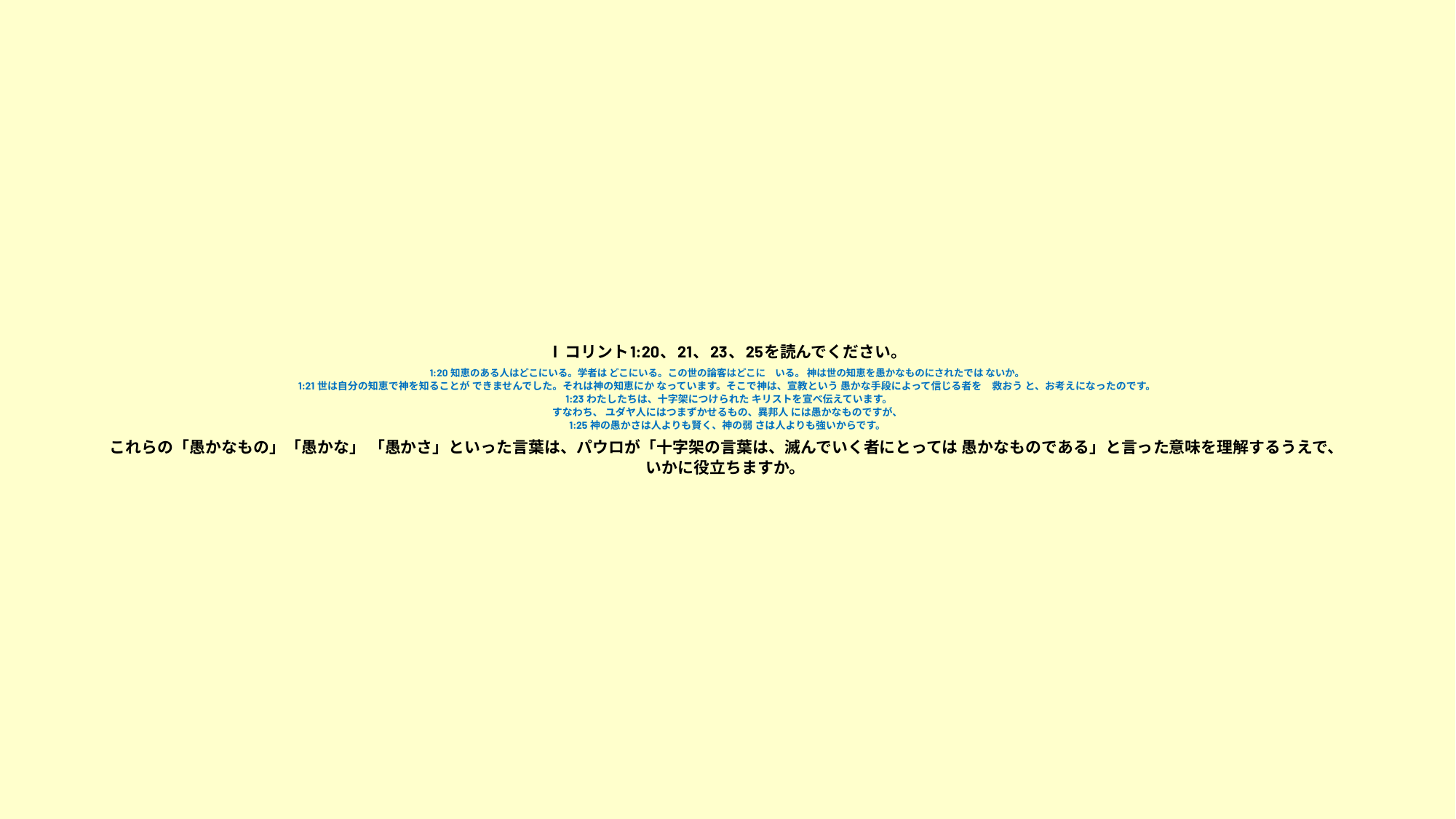

# Ⅰコリント1:20、21、23、25を読んでください。 　 1:20 知恵のある人はどこにいる。学者は どこにいる。この世の論客はどこに　いる。 神は世の知恵を愚かなものにされたでは ないか。 1:21 世は自分の知恵で神を知ることが できませんでした。それは神の知恵にか なっています。そこで神は、宣教という 愚かな手段によって信じる者を　救おう と、お考えになったのです。 1:23 わたしたちは、十字架につけられた キリストを宣べ伝えています。 すなわち、 ユダヤ人にはつまずかせるもの、異邦人 には愚かなものですが、 1:25 神の愚かさは人よりも賢く、神の弱 さは人よりも強いからです。 　 これらの「愚かなもの」「愚かな」 「愚かさ」といった言葉は、パウロが「十字架の言葉は、滅んでいく者にとっては 愚かなものである」と言った意味を理解するうえで、 いかに役立ちますか。